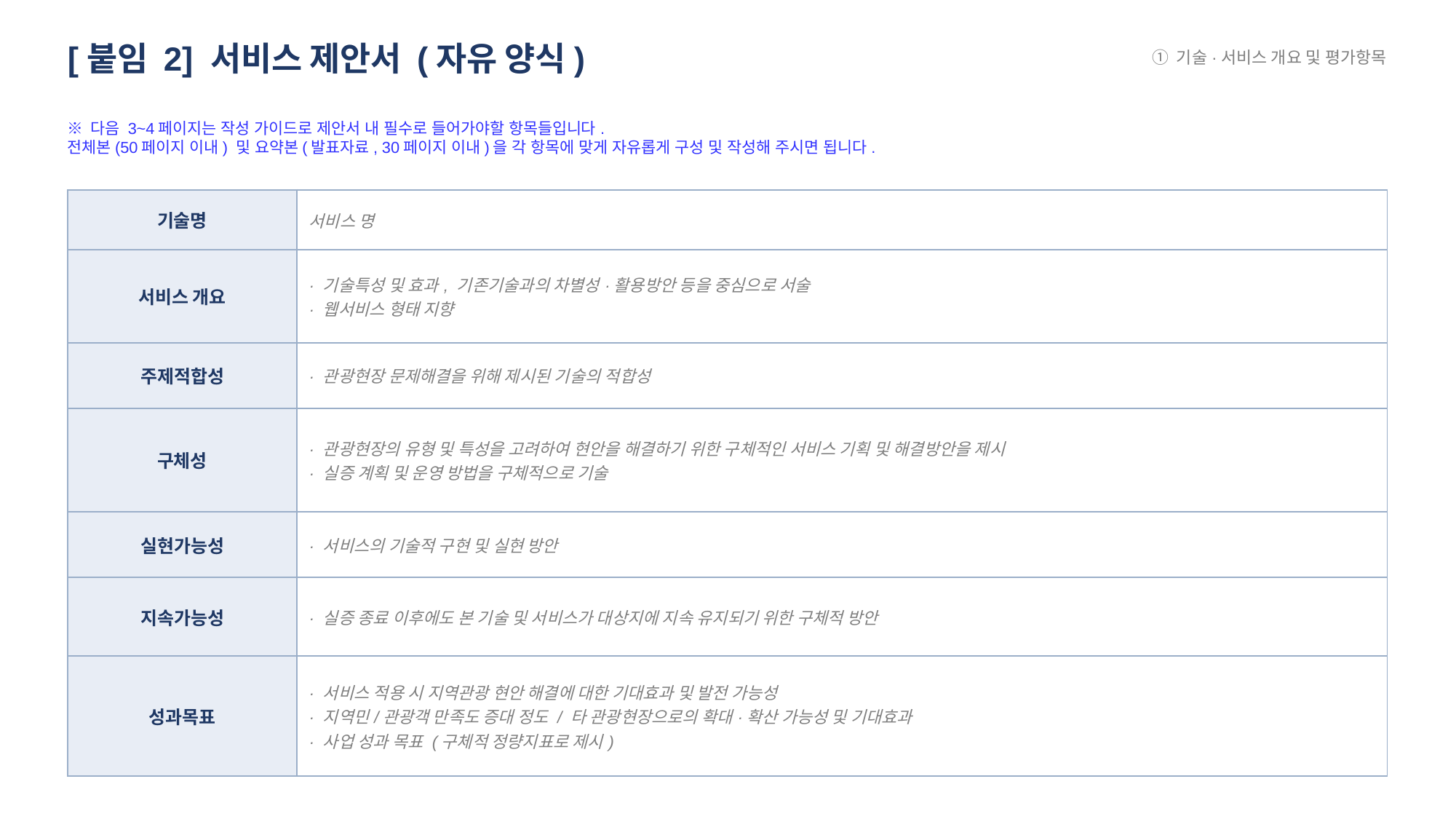

[붙임 2] 서비스 제안서 (자유 양식)
① 기술·서비스 개요 및 평가항목
※ 다음 3~4페이지는 작성 가이드로 제안서 내 필수로 들어가야할 항목들입니다.
전체본(50페이지 이내) 및 요약본(발표자료, 30페이지 이내)을 각 항목에 맞게 자유롭게 구성 및 작성해 주시면 됩니다.
| 기술명 | 서비스 명 |
| --- | --- |
| 서비스 개요 | · 기술특성 및 효과, 기존기술과의 차별성·활용방안 등을 중심으로 서술 · 웹서비스 형태 지향 |
| 주제적합성 | · 관광현장 문제해결을 위해 제시된 기술의 적합성 |
| 구체성 | · 관광현장의 유형 및 특성을 고려하여 현안을 해결하기 위한 구체적인 서비스 기획 및 해결방안을 제시 · 실증 계획 및 운영 방법을 구체적으로 기술 |
| 실현가능성 | · 서비스의 기술적 구현 및 실현 방안 |
| 지속가능성 | · 실증 종료 이후에도 본 기술 및 서비스가 대상지에 지속 유지되기 위한 구체적 방안 |
| 성과목표 | · 서비스 적용 시 지역관광 현안 해결에 대한 기대효과 및 발전 가능성 · 지역민/관광객 만족도 증대 정도 / 타 관광현장으로의 확대·확산 가능성 및 기대효과 · 사업 성과 목표 (구체적 정량지표로 제시) |